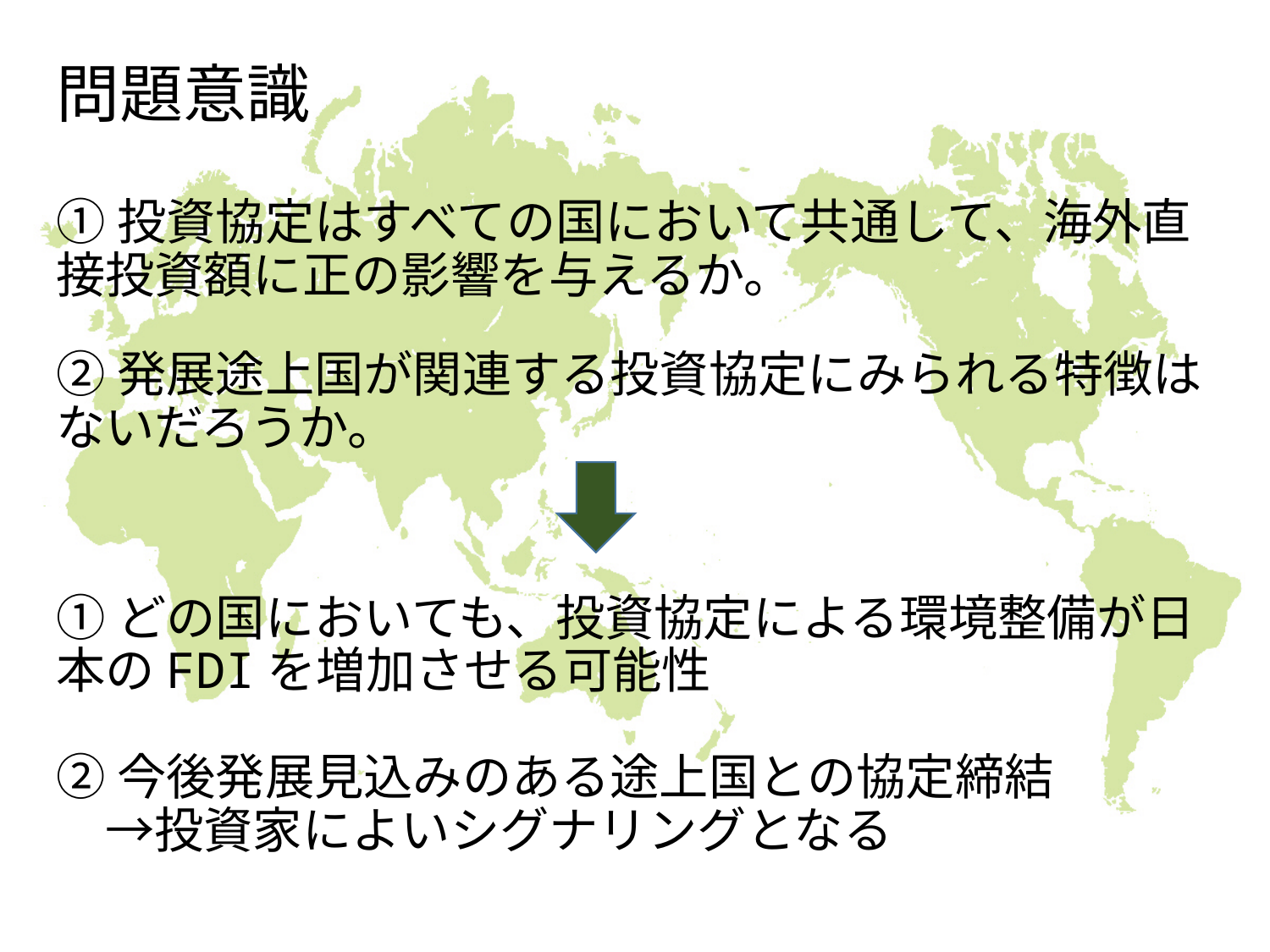

# 問題意識
①投資協定はすべての国において共通して、海外直接投資額に正の影響を与えるか。
②発展途上国が関連する投資協定にみられる特徴はないだろうか。

①どの国においても、投資協定による環境整備が日本のFDIを増加させる可能性

②今後発展見込みのある途上国との協定締結
　→投資家によいシグナリングとなる